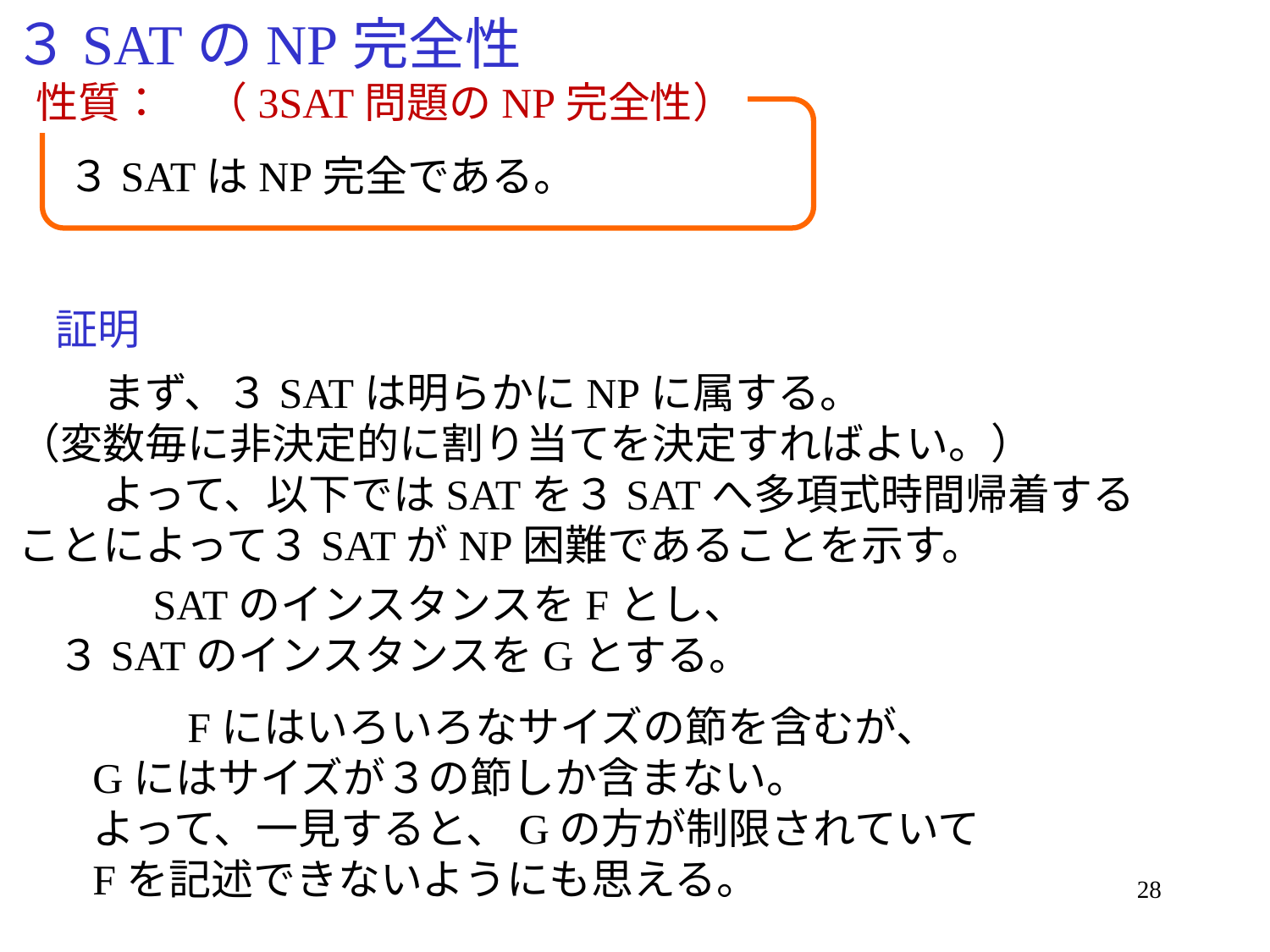

# ３SATのNP完全性
性質：　（3SAT問題のNP完全性）

３SATはNP完全である。
証明
　　まず、３SATは明らかにNPに属する。
（変数毎に非決定的に割り当てを決定すればよい。）
　　よって、以下ではSATを３SATへ多項式時間帰着する
ことによって３SATがNP困難であることを示す。
　　SATのインスタンスをFとし、
３SATのインスタンスをGとする。
　　Fにはいろいろなサイズの節を含むが、
Gにはサイズが３の節しか含まない。
よって、一見すると、Gの方が制限されていて
Fを記述できないようにも思える。
28